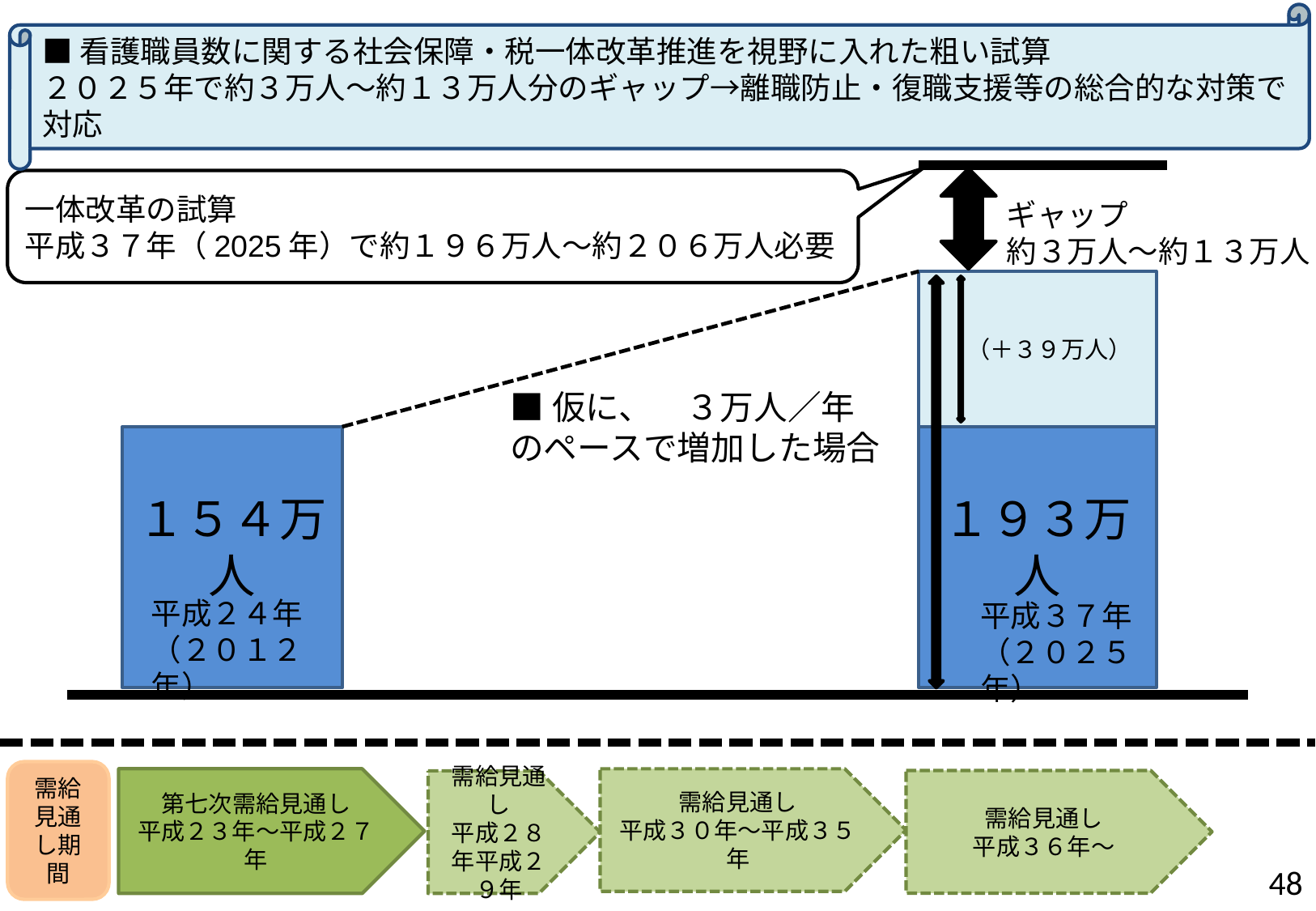

■看護職員数に関する社会保障・税一体改革推進を視野に入れた粗い試算
２０２５年で約３万人～約１３万人分のギャップ→離職防止・復職支援等の総合的な対策で対応

一体改革の試算
平成３７年（2025年）で約１９６万人～約２０６万人必要
ギャップ
約３万人～約１３万人
　（＋３９万人）

■仮に、　３万人／年
のペースで増加した場合

１５４万人

１９３万人
平成２４年
（２０１２年）
平成３７年
（２０２５年）
需給見通し期間
第七次需給見通し
平成２３年～平成２７年
需給見通し
平成３０年～平成３５年
需給見通し
平成３６年～
需給見通し
平成２８年平成２９年
48